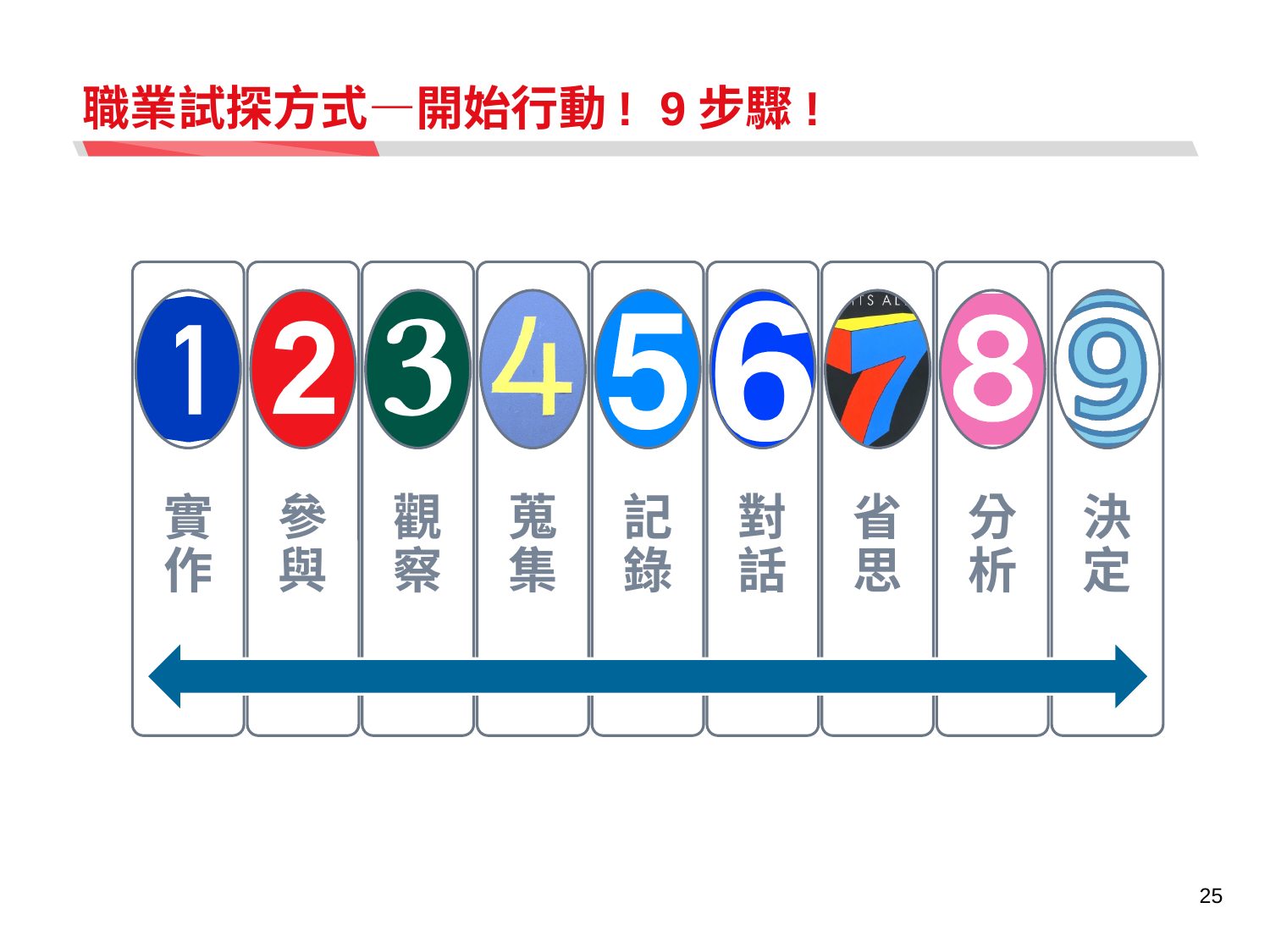

# 職業試探方式—開始行動!  9步驟!
實作
參與
觀察
蒐集
記錄
對話
省思
分析
決定
25